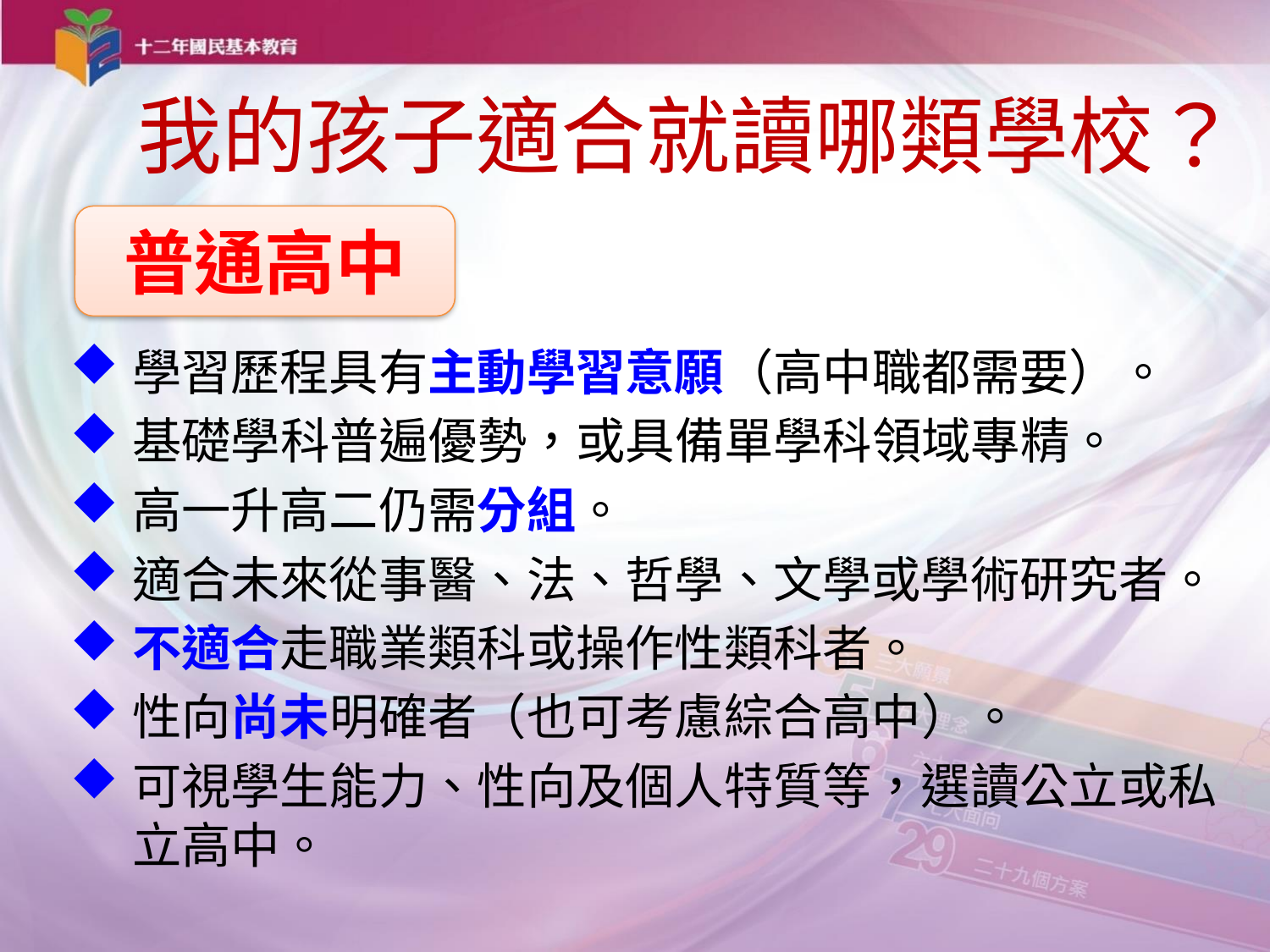

我的孩子適合就讀哪類學校？
普通高中
學習歷程具有主動學習意願（高中職都需要）。
基礎學科普遍優勢，或具備單學科領域專精。
高一升高二仍需分組。
適合未來從事醫、法、哲學、文學或學術研究者。
不適合走職業類科或操作性類科者。
性向尚未明確者（也可考慮綜合高中）。
可視學生能力、性向及個人特質等，選讀公立或私立高中。